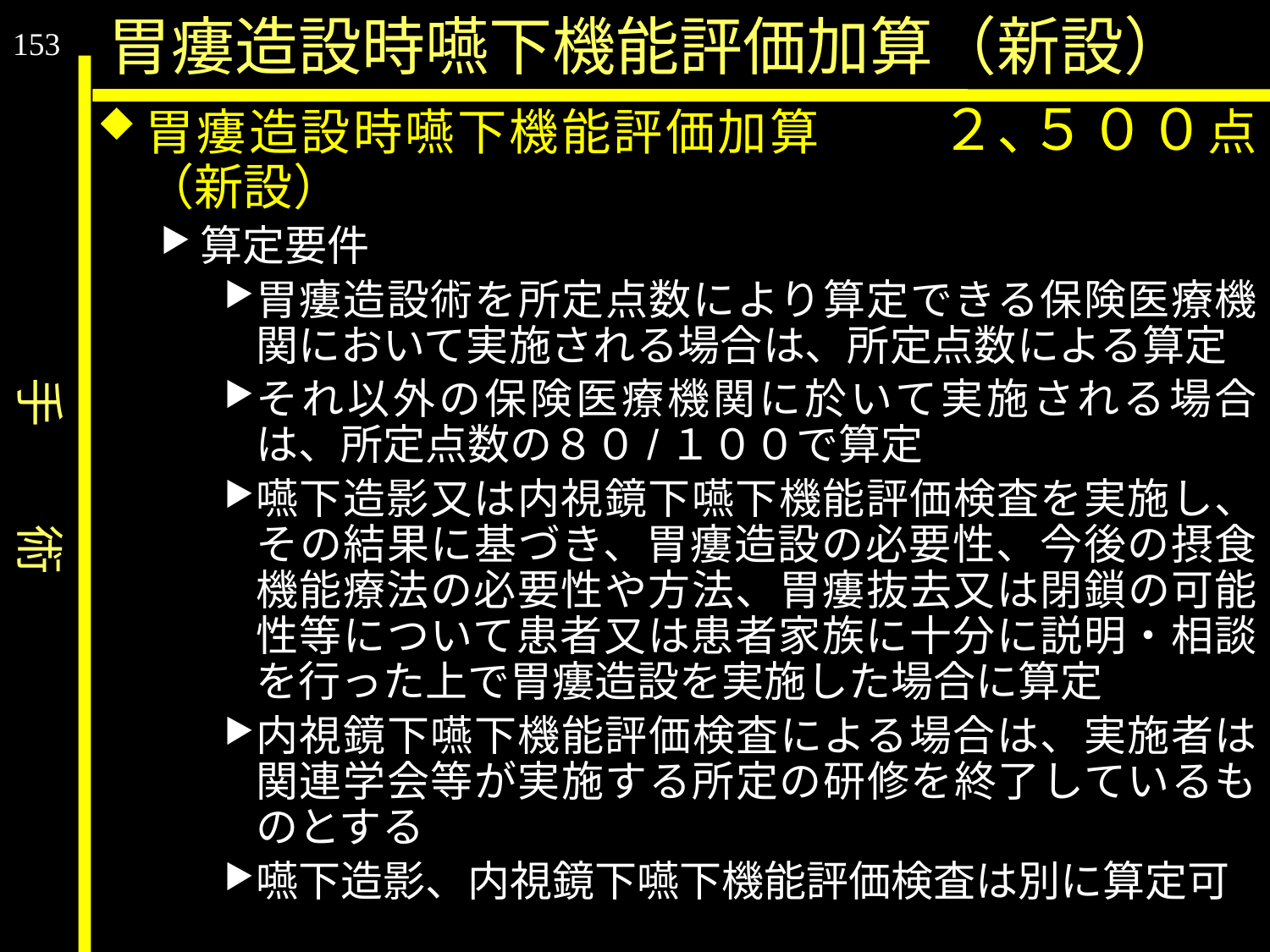

手　　術
胃瘻造設時嚥下機能評価加算（新設）
153

胃瘻造設時嚥下機能評価加算　　 ２､５００点（新設）
算定要件
胃瘻造設術を所定点数により算定できる保険医療機関において実施される場合は、所定点数による算定
それ以外の保険医療機関に於いて実施される場合は、所定点数の８０/１００で算定
嚥下造影又は内視鏡下嚥下機能評価検査を実施し、その結果に基づき、胃瘻造設の必要性、今後の摂食機能療法の必要性や方法、胃瘻抜去又は閉鎖の可能性等について患者又は患者家族に十分に説明・相談を行った上で胃瘻造設を実施した場合に算定
内視鏡下嚥下機能評価検査による場合は、実施者は関連学会等が実施する所定の研修を終了しているものとする
嚥下造影、内視鏡下嚥下機能評価検査は別に算定可